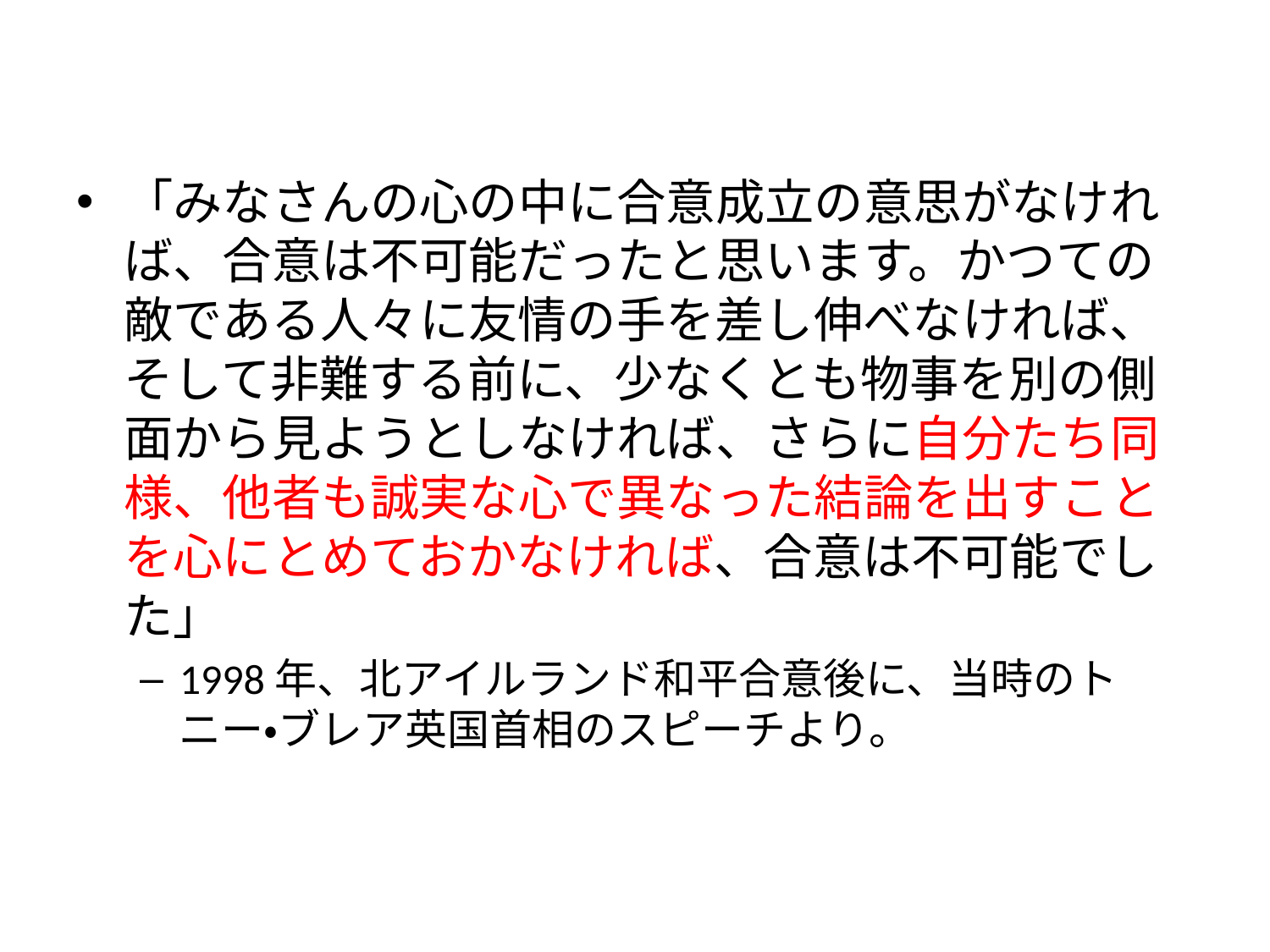

「みなさんの心の中に合意成立の意思がなければ、合意は不可能だったと思います。かつての敵である人々に友情の手を差し伸べなければ、そして非難する前に、少なくとも物事を別の側面から見ようとしなければ、さらに自分たち同様、他者も誠実な心で異なった結論を出すことを心にとめておかなければ、合意は不可能でした」
1998年、北アイルランド和平合意後に、当時のトニー・ブレア英国首相のスピーチより。